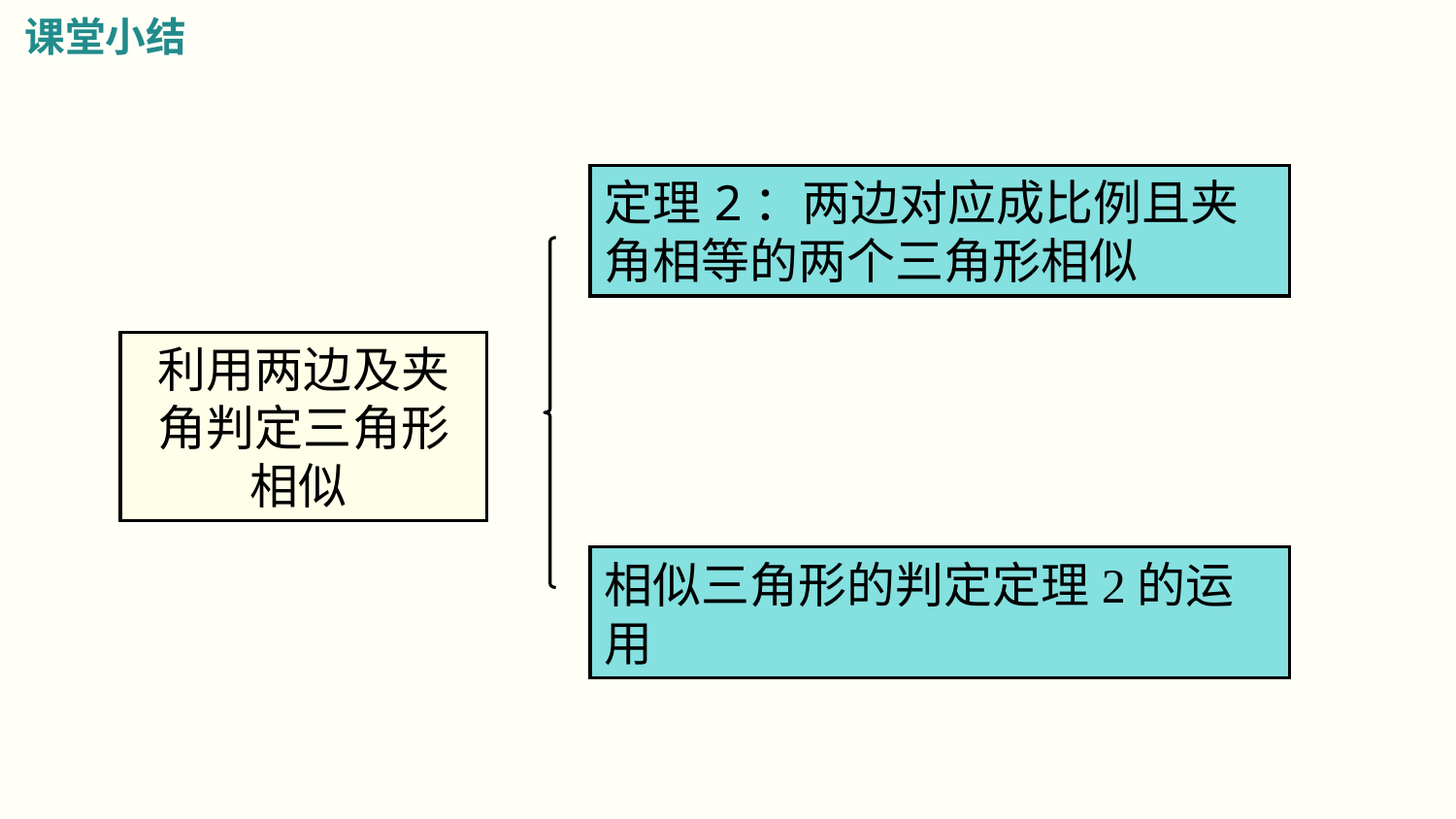

课堂小结
定理2：两边对应成比例且夹角相等的两个三角形相似

利用两边及夹角判定三角形相似
相似三角形的判定定理2的运用